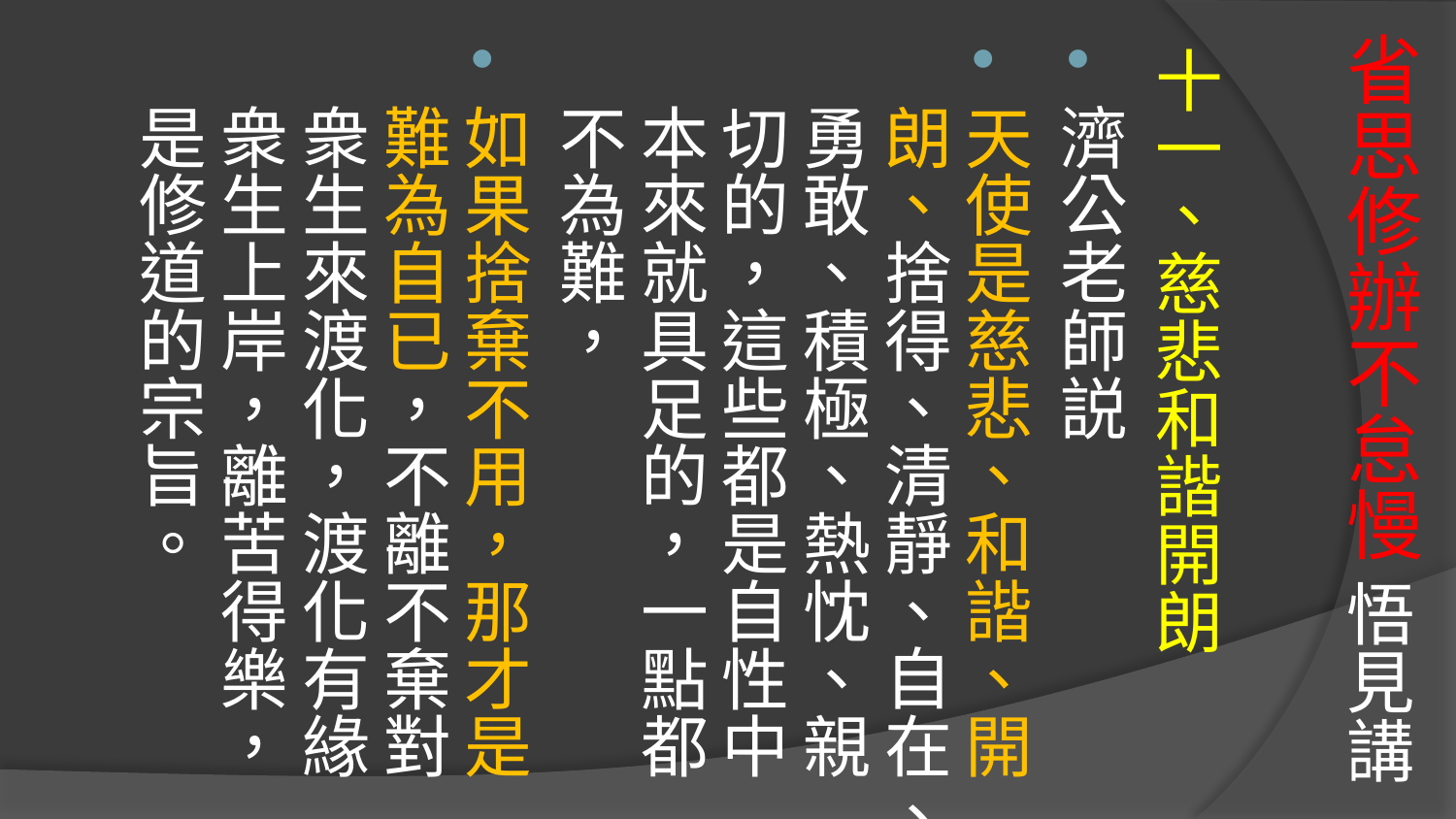

# 省思修辦不怠慢 悟見講
十一、慈悲和諧開朗
濟公老師説
天使是慈悲、和諧、開朗、捨得、清靜、自在、勇敢、積極、熱忱、親切的，這些都是自性中本來就具足的，一點都不為難，
如果捨棄不用，那才是難為自已，不離不棄對衆生來渡化，渡化有緣衆生上岸，離苦得樂，是修道的宗旨。